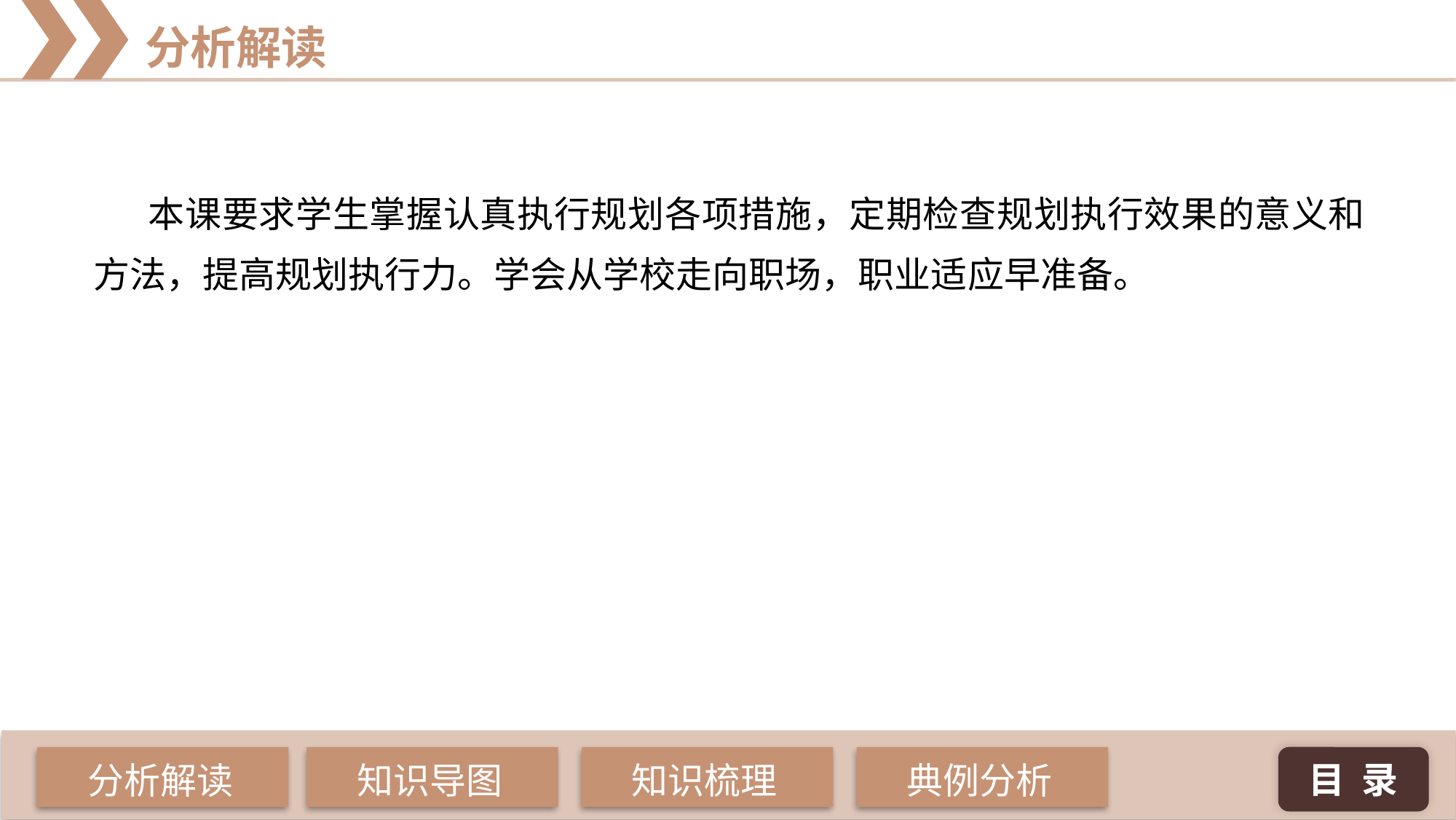

本课要求学生掌握认真执行规划各项措施，定期检查规划执行效果的意义和方法，提高规划执行力。学会从学校走向职场，职业适应早准备。